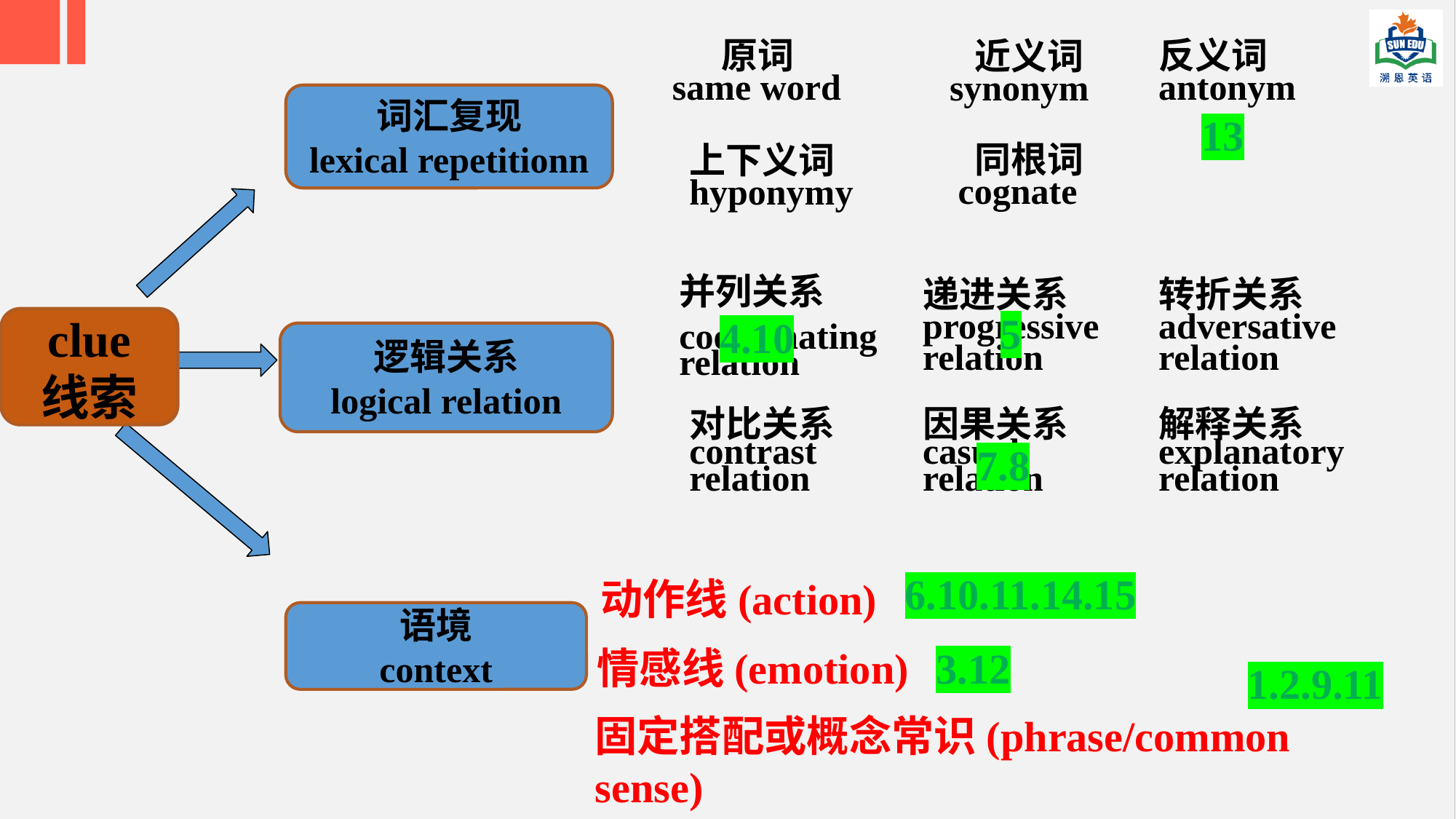

原词
 same word
反义词
antonym
  近义词
synonym
词汇复现
lexical repetitionn
13
 同根词
cognate
上下义词
hyponymy

并列关系
coordinating relation
递进关系
progressive
relation
转折关系
adversative
relation
5
4.10
clue
线索
逻辑关系
logical relation

对比关系
contrast
relation
因果关系
casual
relation
解释关系
explanatory
relation
7.8

6.10.11.14.15
动作线(action)
语境
context
情感线(emotion)
3.12
1.2.9.11
固定搭配或概念常识(phrase/common sense)